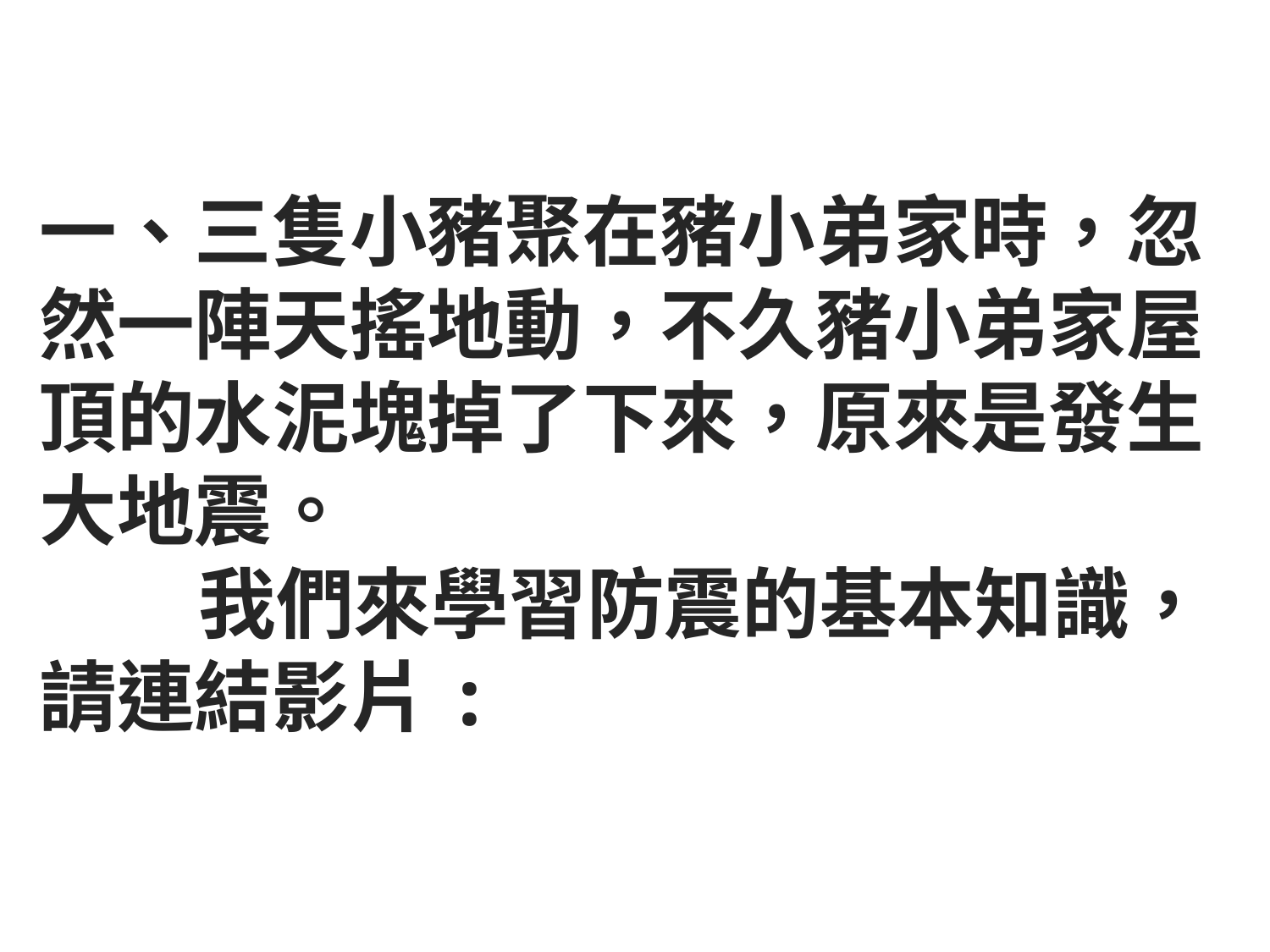

一、三隻小豬聚在豬小弟家時，忽然一陣天搖地動，不久豬小弟家屋頂的水泥塊掉了下來，原來是發生大地震。
        我們來學習防震的基本知識，請連結影片: